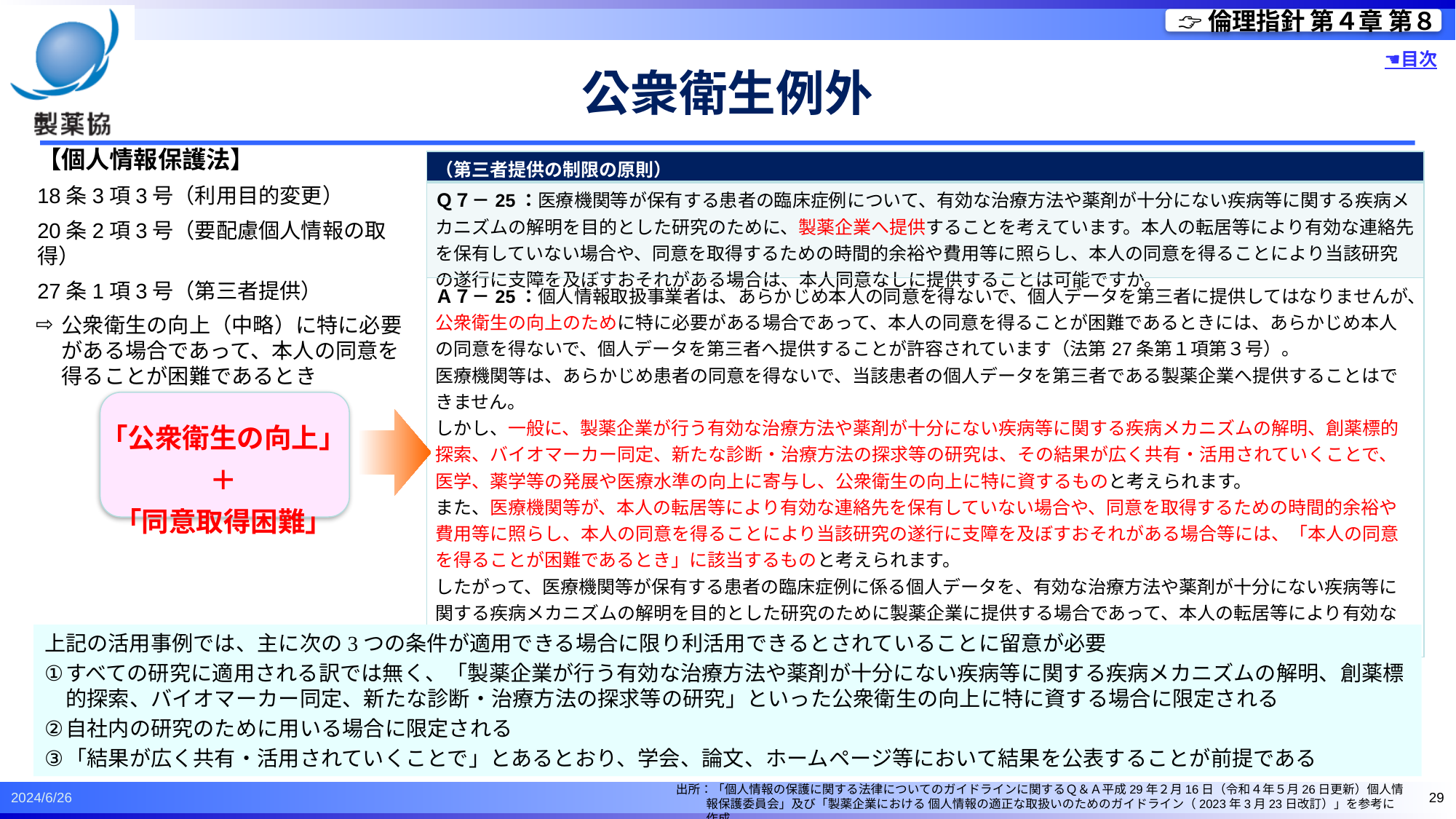

👉倫理指針 第４章 第８
☚目次
# 公衆衛生例外
【個人情報保護法】
18条3項3号（利用目的変更）
20条2項3号（要配慮個人情報の取得）
27条1項3号（第三者提供）
公衆衛生の向上（中略）に特に必要がある場合であって、本人の同意を得ることが困難であるとき

「公衆衛生の向上」
＋
「同意取得困難」
| （第三者提供の制限の原則） |
| --- |
| Ｑ７－25：医療機関等が保有する患者の臨床症例について、有効な治療方法や薬剤が十分にない疾病等に関する疾病メカニズムの解明を目的とした研究のために、製薬企業へ提供することを考えています。本人の転居等により有効な連絡先を保有していない場合や、同意を取得するための時間的余裕や費用等に照らし、本人の同意を得ることにより当該研究の遂行に支障を及ぼすおそれがある場合は、本人同意なしに提供することは可能ですか。 |
| Ａ７－25：個人情報取扱事業者は、あらかじめ本人の同意を得ないで、個人データを第三者に提供してはなりませんが、公衆衛生の向上のために特に必要がある場合であって、本人の同意を得ることが困難であるときには、あらかじめ本人の同意を得ないで、個人データを第三者へ提供することが許容されています（法第27条第１項第３号）。 医療機関等は、あらかじめ患者の同意を得ないで、当該患者の個人データを第三者である製薬企業へ提供することはできません。 しかし、一般に、製薬企業が行う有効な治療方法や薬剤が十分にない疾病等に関する疾病メカニズムの解明、創薬標的探索、バイオマーカー同定、新たな診断・治療方法の探求等の研究は、その結果が広く共有・活用されていくことで、医学、薬学等の発展や医療水準の向上に寄与し、公衆衛生の向上に特に資するものと考えられます。 また、医療機関等が、本人の転居等により有効な連絡先を保有していない場合や、同意を取得するための時間的余裕や費用等に照らし、本人の同意を得ることにより当該研究の遂行に支障を及ぼすおそれがある場合等には、「本人の同意を得ることが困難であるとき」に該当するものと考えられます。 したがって、医療機関等が保有する患者の臨床症例に係る個人データを、有効な治療方法や薬剤が十分にない疾病等に関する疾病メカニズムの解明を目的とした研究のために製薬企業に提供する場合であって、本人の転居等により有効な連絡先を保有しておらず本人からの同意取得が困難であるときや、同意を取得するための時間的余裕や費用等に照らし、本人の同意を得ることにより当該研究の遂行に支障を及ぼすおそれがあるときには、同号の規定によりこれを行うことが許容されると考えられます。 （以下、略） |

上記の活用事例では、主に次の3つの条件が適用できる場合に限り利活用できるとされていることに留意が必要
すべての研究に適用される訳では無く、「製薬企業が行う有効な治療方法や薬剤が十分にない疾病等に関する疾病メカニズムの解明、創薬標的探索、バイオマーカー同定、新たな診断・治療方法の探求等の研究」といった公衆衛生の向上に特に資する場合に限定される
自社内の研究のために用いる場合に限定される
「結果が広く共有・活用されていくことで」とあるとおり、学会、論文、ホームページ等において結果を公表することが前提である
出所：「個人情報の保護に関する法律についてのガイドラインに関するＱ＆Ａ平成29年２月16日（令和４年５月26日更新）個人情報保護委員会」及び「製薬企業における 個人情報の適正な取扱いのためのガイドライン（2023年3月23日改訂）」を参考に作成
2024/6/26
29